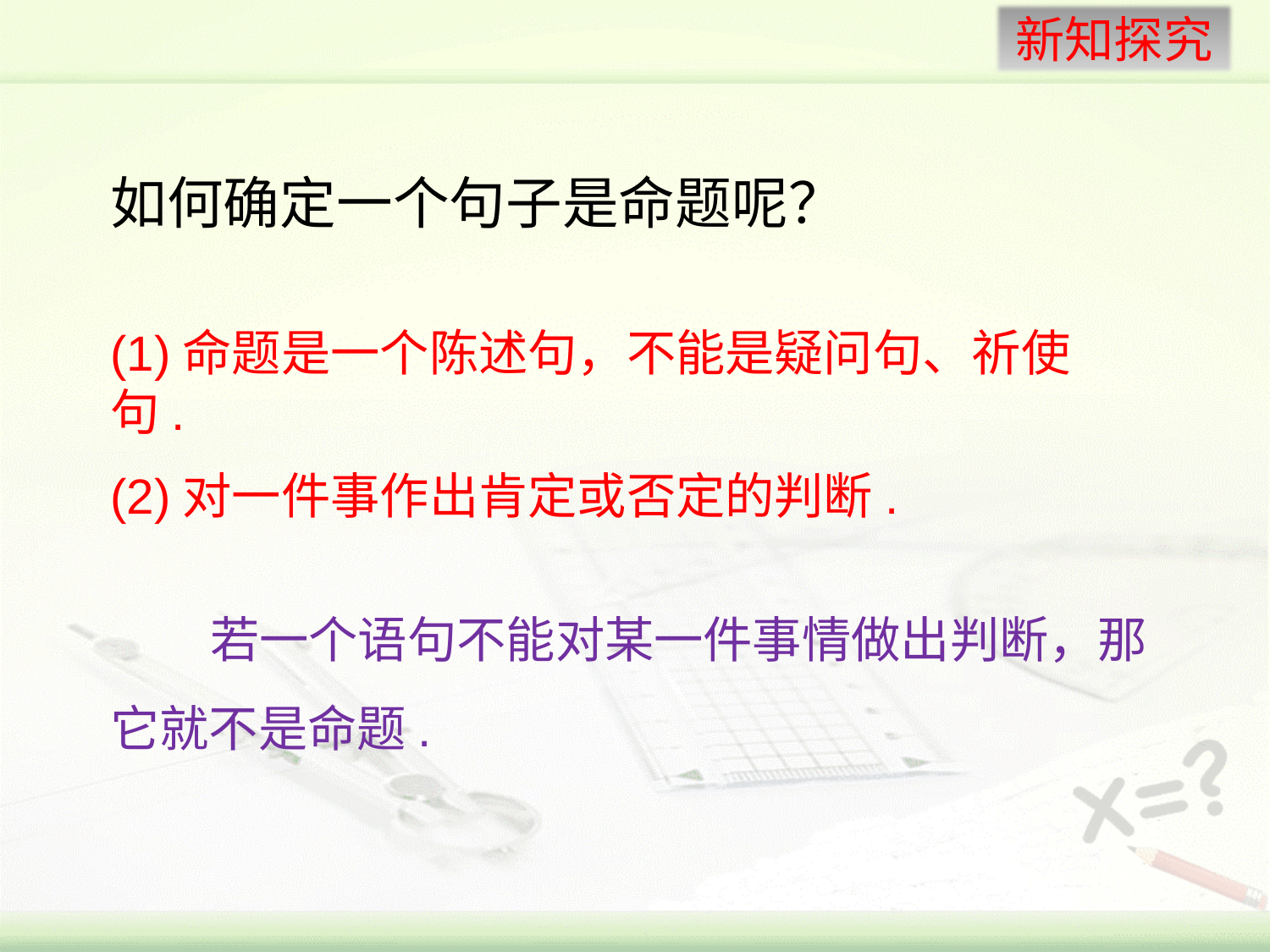

如何确定一个句子是命题呢？
(1)命题是一个陈述句，不能是疑问句、祈使句.
(2)对一件事作出肯定或否定的判断.
        若一个语句不能对某一件事情做出判断，那它就不是命题.